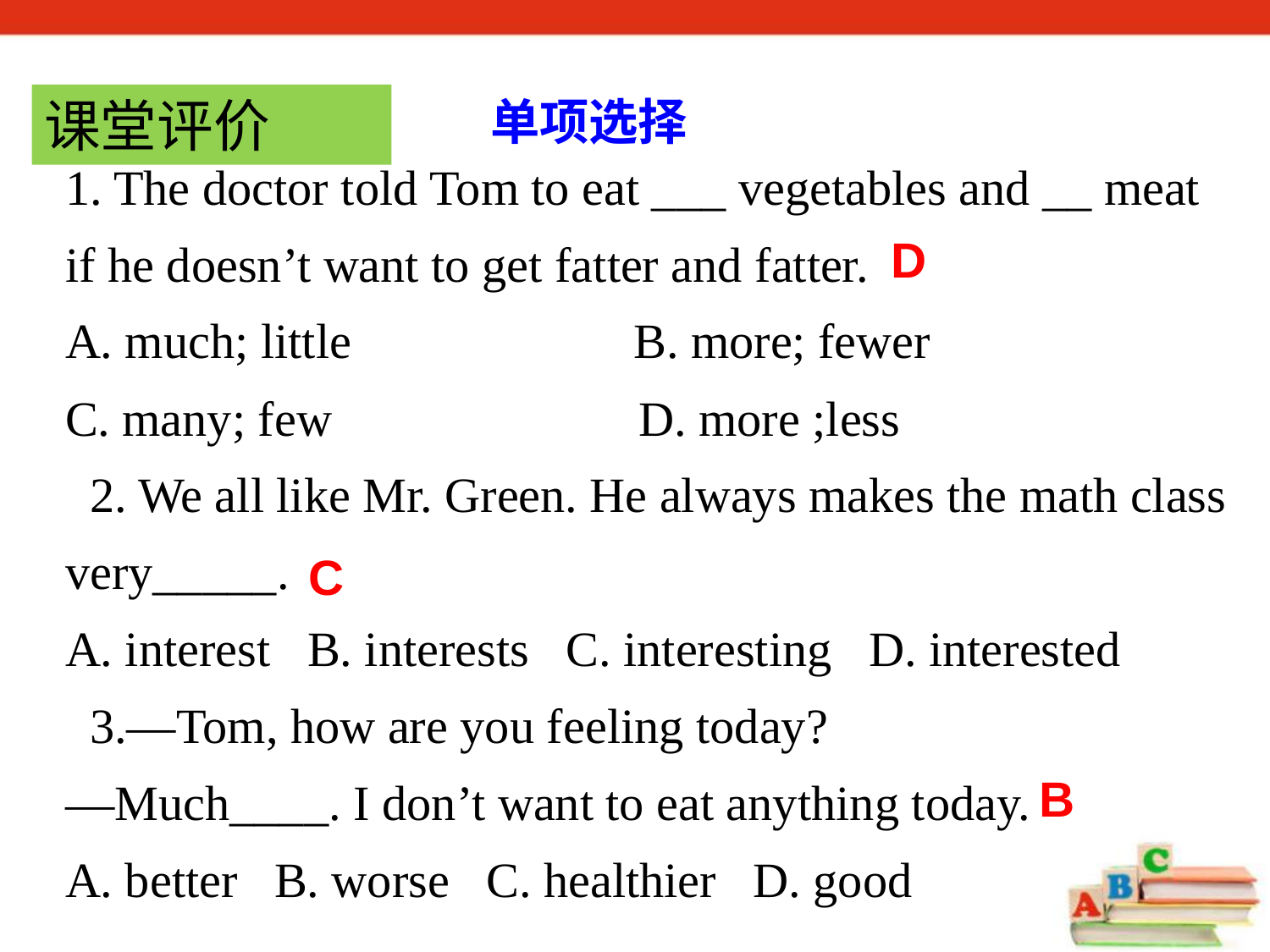

课堂评价
单项选择
1. The doctor told Tom to eat ___ vegetables and __ meat if he doesn’t want to get fatter and fatter.
A. much; little                       B. more; fewer
C. many; few                         D. more ;less
  2. We all like Mr. Green. He always makes the math class very_____.
A. interest   B. interests   C. interesting   D. interested
  3.—Tom, how are you feeling today?
—Much____. I don’t want to eat anything today.
A. better   B. worse   C. healthier   D. good

D
C
B